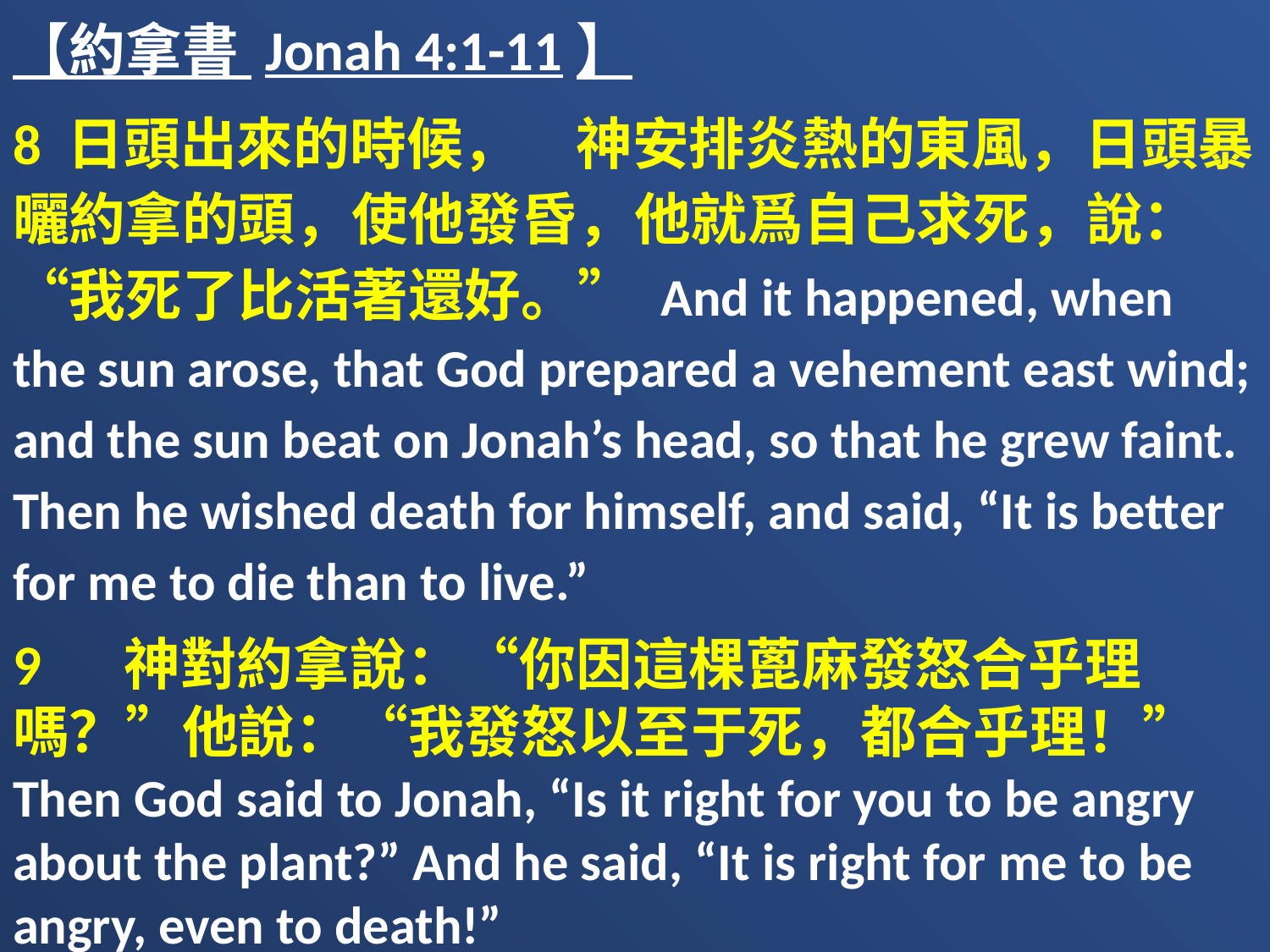

【約拿書 Jonah 4:1-11】
8 日頭出來的時候，　神安排炎熱的東風，日頭暴曬約拿的頭，使他發昏，他就爲自己求死，說：“我死了比活著還好。” And it happened, when the sun arose, that God prepared a vehement east wind; and the sun beat on Jonah’s head, so that he grew faint. Then he wished death for himself, and said, “It is better for me to die than to live.”
9 　神對約拿說：“你因這棵蓖麻發怒合乎理嗎？”他說：“我發怒以至于死，都合乎理！” Then God said to Jonah, “Is it right for you to be angry about the plant?” And he said, “It is right for me to be angry, even to death!”